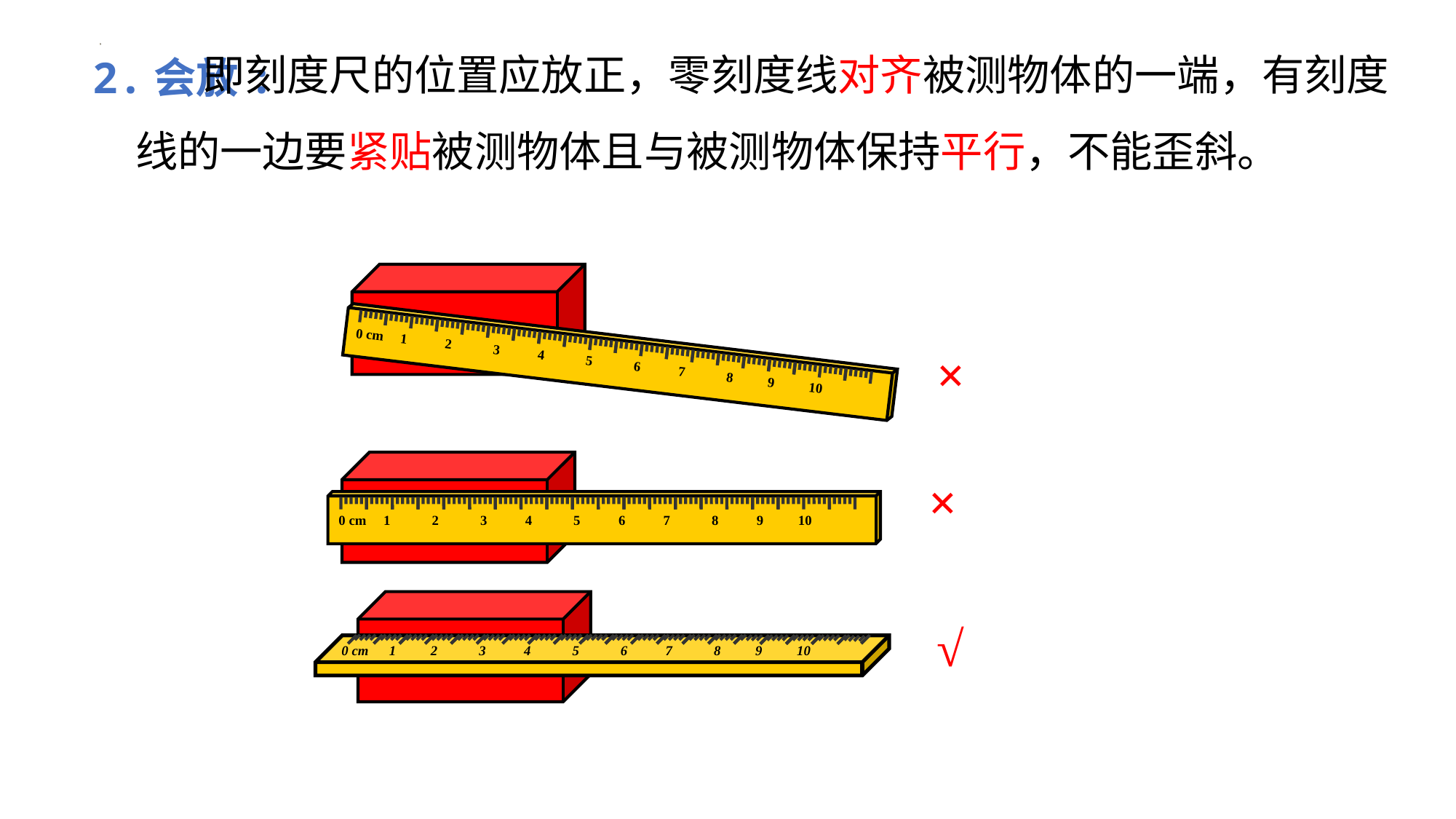

即刻度尺的位置应放正，零刻度线对齐被测物体的一端，有刻度线的一边要紧贴被测物体且与被测物体保持平行，不能歪斜。

2.会放:

0 cm     1           2            3           4            5            6           7            8          9          10

×

0 cm     1            2            3           4            5           6           7            8           9          10

×

0 cm      1          2            3           4            5            6           7            8          9          10

√